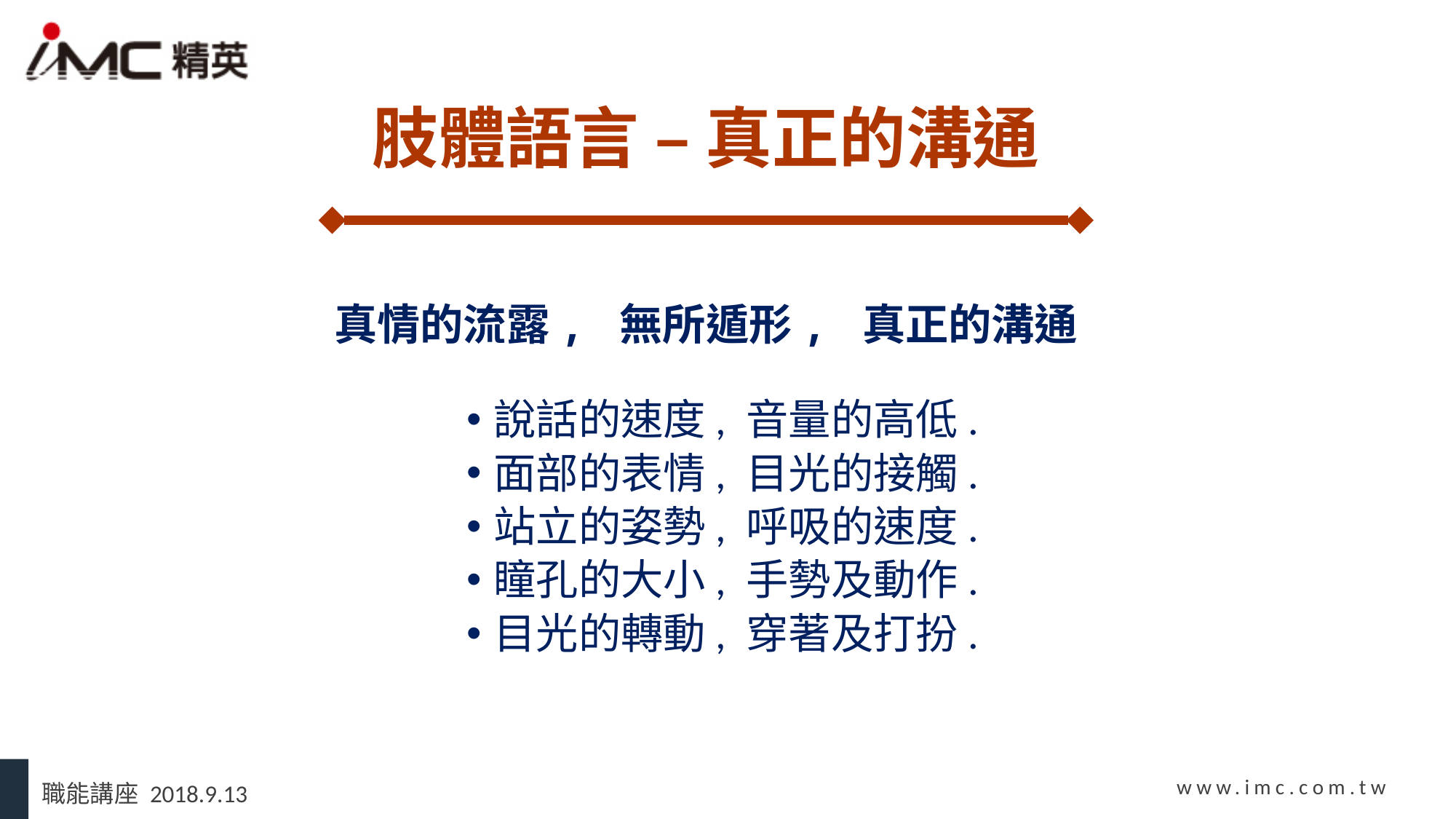

# 肢體語言 – 真正的溝通
真情的流露, 無所遁形, 真正的溝通
說話的速度, 音量的高低.
面部的表情, 目光的接觸.
站立的姿勢, 呼吸的速度.
瞳孔的大小, 手勢及動作.
目光的轉動, 穿著及打扮.